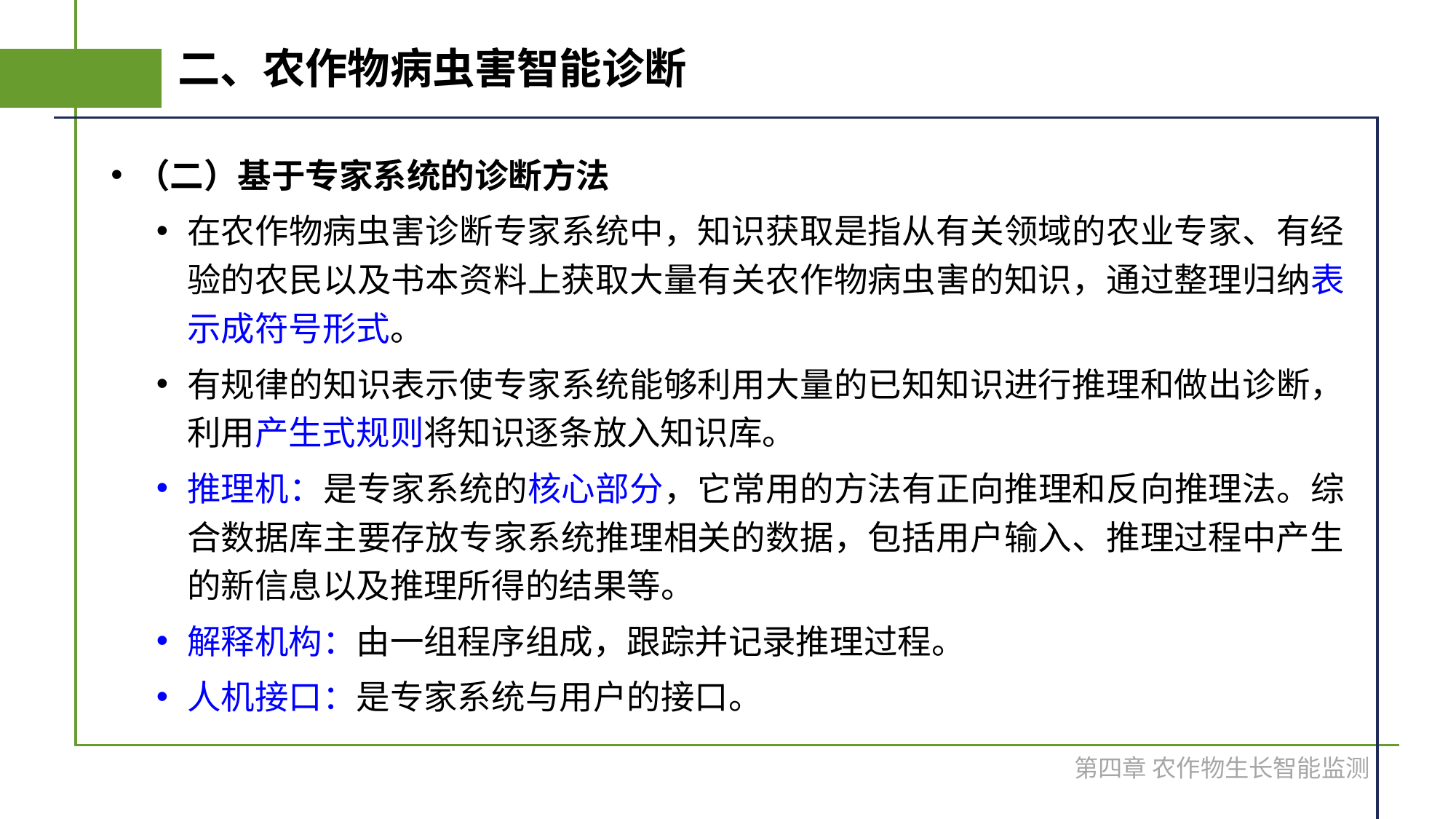

# 二、农作物病虫害智能诊断
（二）基于专家系统的诊断方法
在农作物病虫害诊断专家系统中，知识获取是指从有关领域的农业专家、有经验的农民以及书本资料上获取大量有关农作物病虫害的知识，通过整理归纳表示成符号形式。
有规律的知识表示使专家系统能够利用大量的已知知识进行推理和做出诊断，利用产生式规则将知识逐条放入知识库。
推理机：是专家系统的核心部分，它常用的方法有正向推理和反向推理法。综合数据库主要存放专家系统推理相关的数据，包括用户输入、推理过程中产生的新信息以及推理所得的结果等。
解释机构：由一组程序组成，跟踪并记录推理过程。
人机接口：是专家系统与用户的接口。
第四章 农作物生长智能监测